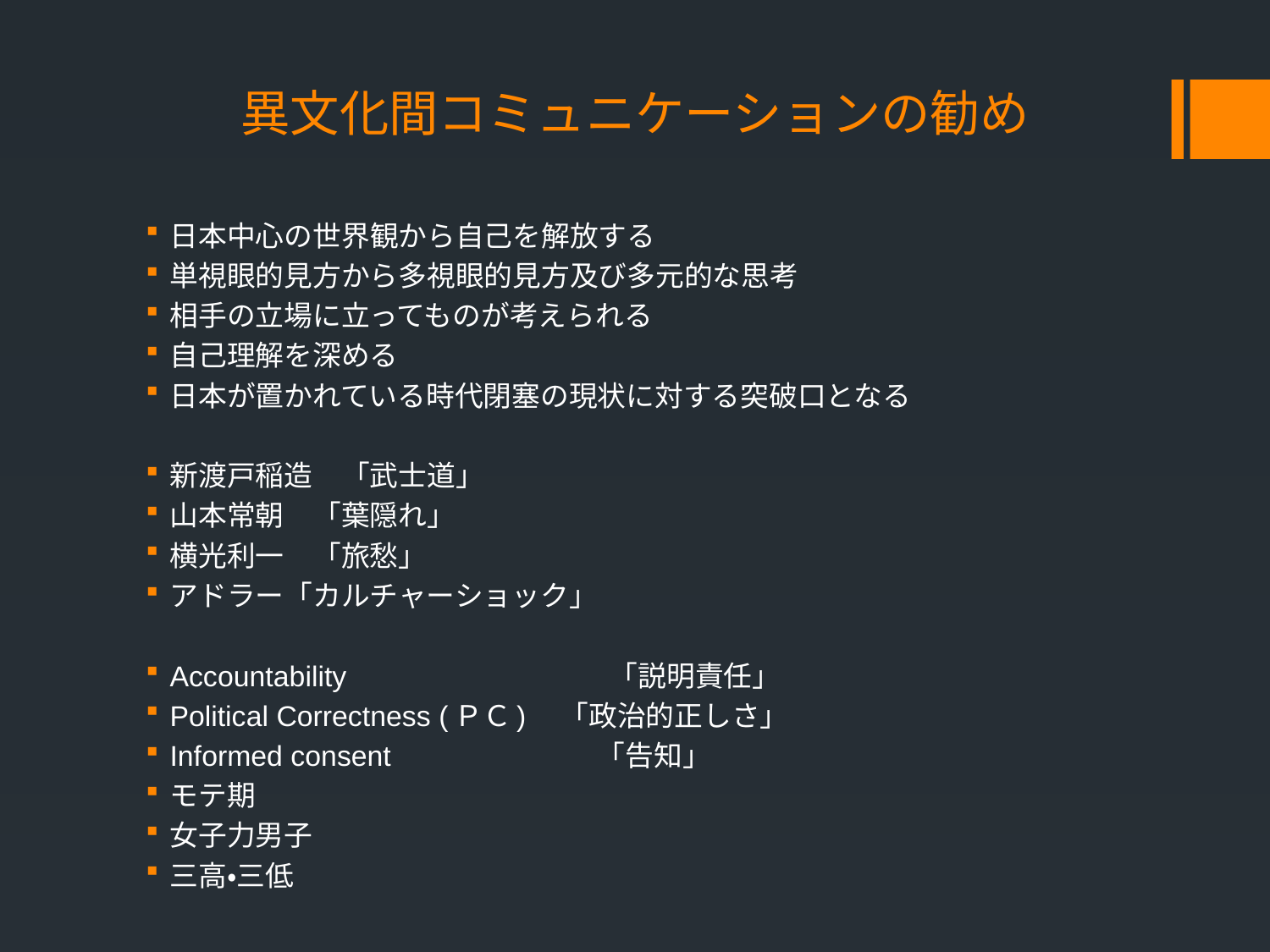

# 異文化間コミュニケーションの勧め
日本中心の世界観から自己を解放する
単視眼的見方から多視眼的見方及び多元的な思考
相手の立場に立ってものが考えられる
自己理解を深める
日本が置かれている時代閉塞の現状に対する突破口となる

新渡戸稲造　「武士道」
山本常朝　「葉隠れ」
横光利一　「旅愁」
アドラー「カルチャーショック」

Accountability　　　　　　　　　「説明責任」
Political Correctness (ＰＣ)　「政治的正しさ」
Informed consent　　　　　　　「告知」
モテ期
女子力男子
三高・三低